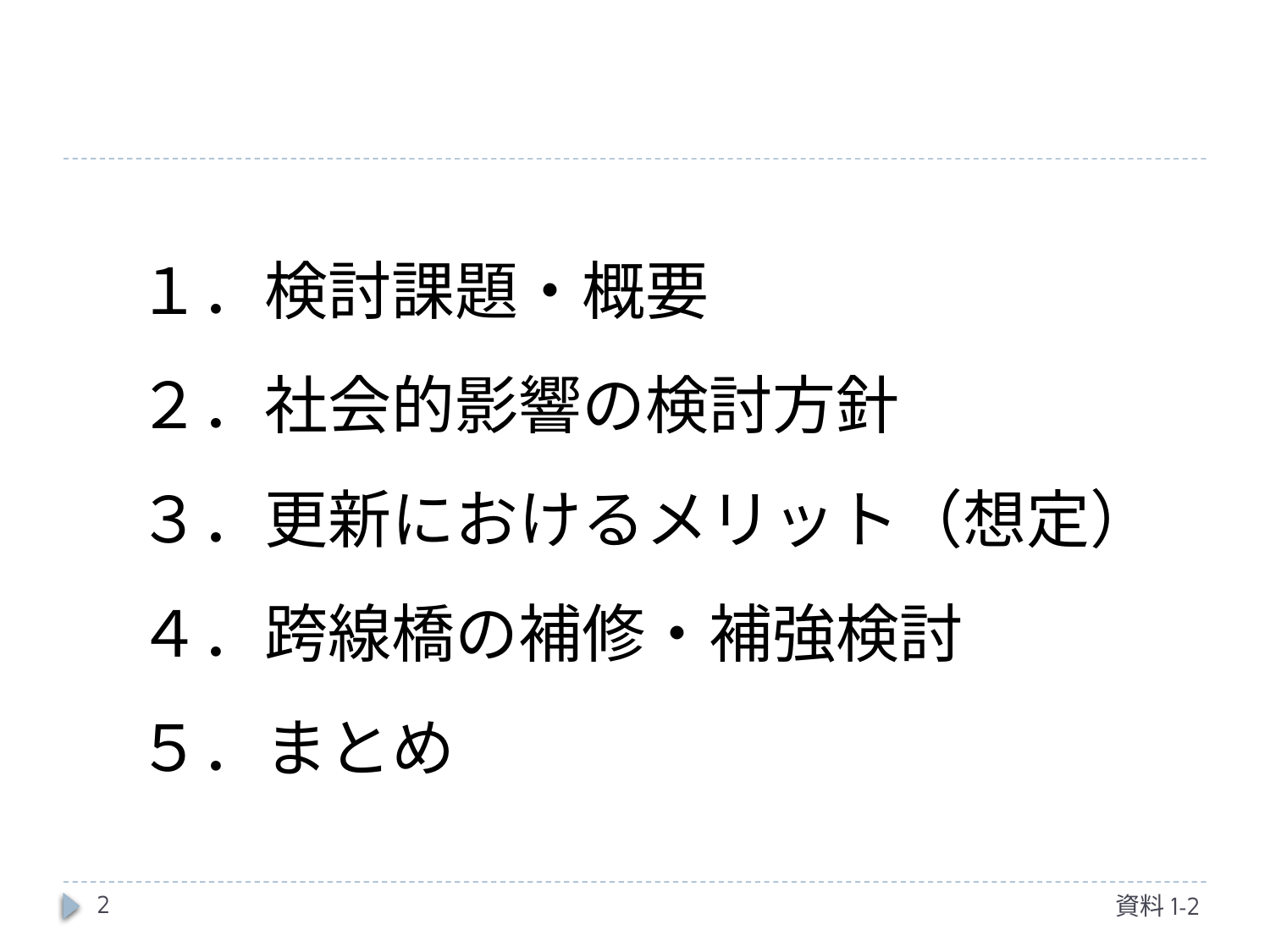

１．検討課題・概要
２．社会的影響の検討方針
３．更新におけるメリット（想定）
４．跨線橋の補修・補強検討
５．まとめ
2
資料1-2